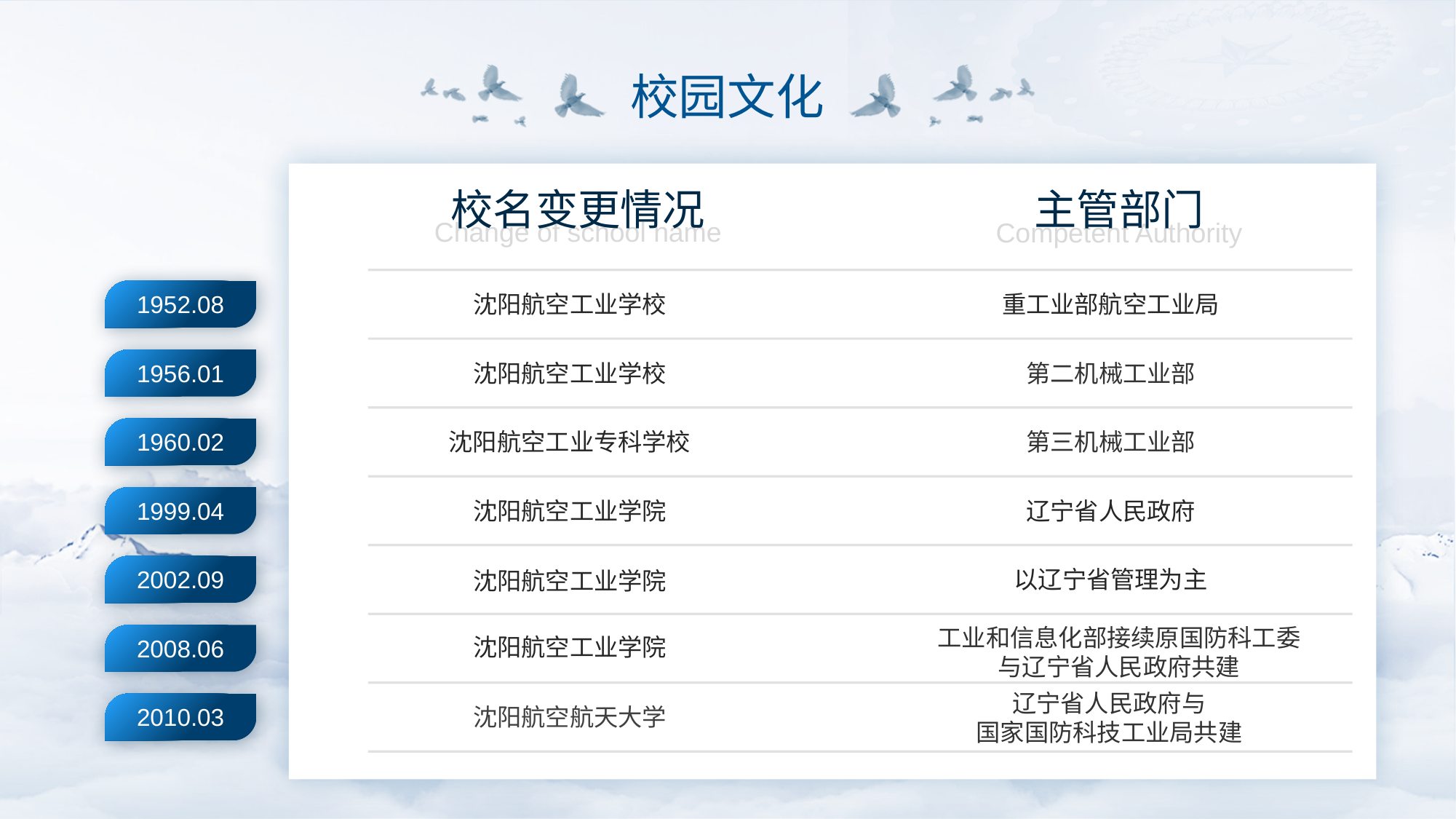

校园文化

校名变更情况
主管部门
Change of school name
Competent Authority

1952.08
沈阳航空工业学校
重工业部航空工业局

1956.01
沈阳航空工业学校
第二机械工业部

1960.02
沈阳航空工业专科学校
第三机械工业部

1999.04
沈阳航空工业学院
辽宁省人民政府

2002.09
以辽宁省管理为主
沈阳航空工业学院
工业和信息化部接续原国防科工委
与辽宁省人民政府共建

沈阳航空工业学院
2008.06
辽宁省人民政府与
国家国防科技工业局共建

2010.03
沈阳航空航天大学